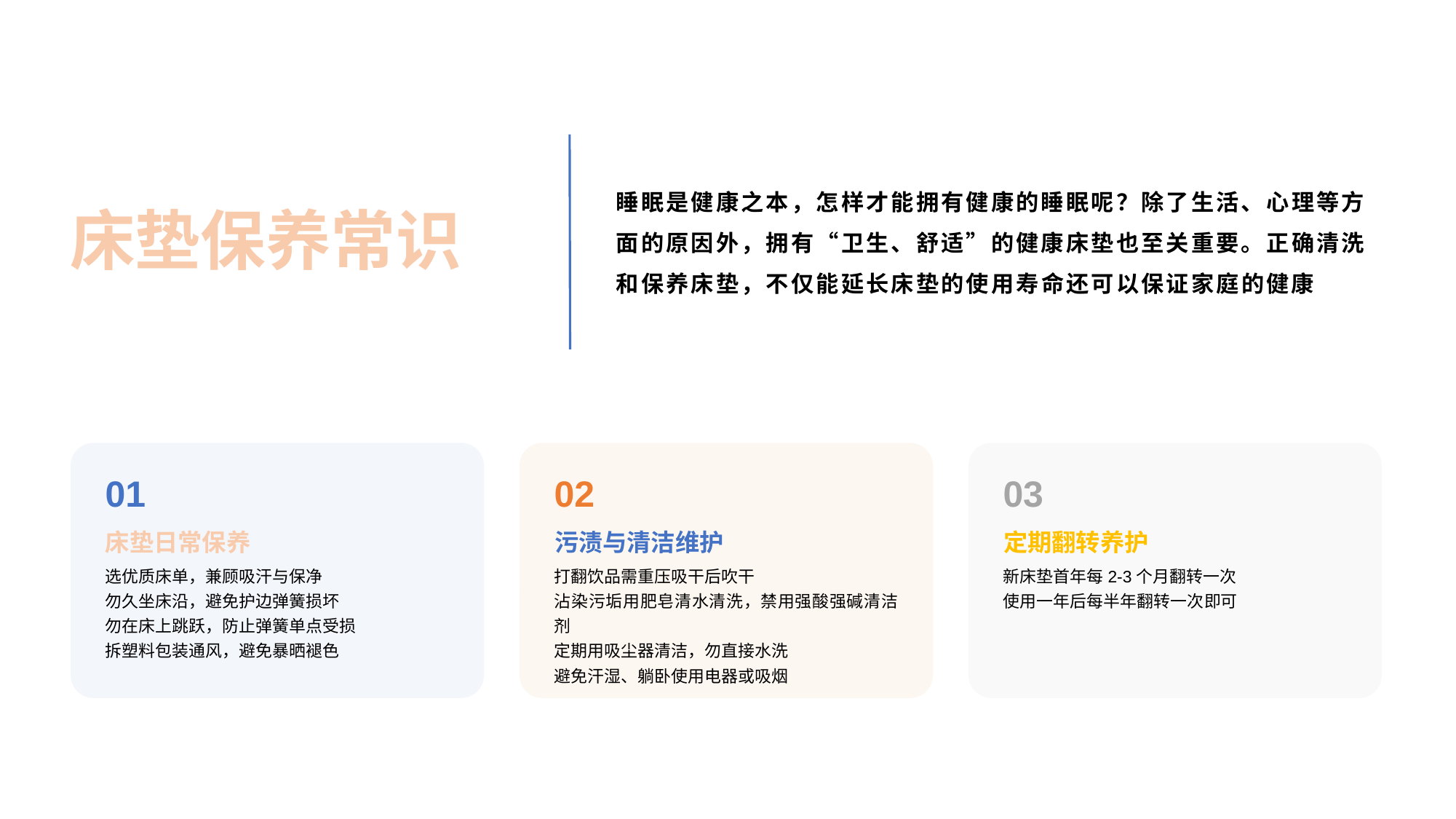

睡眠是健康之本，怎样才能拥有健康的睡眠呢？除了生活、心理等方面的原因外，拥有“卫生、舒适”的健康床垫也至关重要。正确清洗和保养床垫，不仅能延长床垫的使用寿命还可以保证家庭的健康
# 床垫保养常识

01
02
03
床垫日常保养
污渍与清洁维护
定期翻转养护
选优质床单，兼顾吸汗与保净
勿久坐床沿，避免护边弹簧损坏
勿在床上跳跃，防止弹簧单点受损
拆塑料包装通风，避免暴晒褪色
打翻饮品需重压吸干后吹干
沾染污垢用肥皂清水清洗，禁用强酸强碱清洁剂
定期用吸尘器清洁，勿直接水洗
避免汗湿、躺卧使用电器或吸烟
新床垫首年每2-3个月翻转一次
使用一年后每半年翻转一次即可